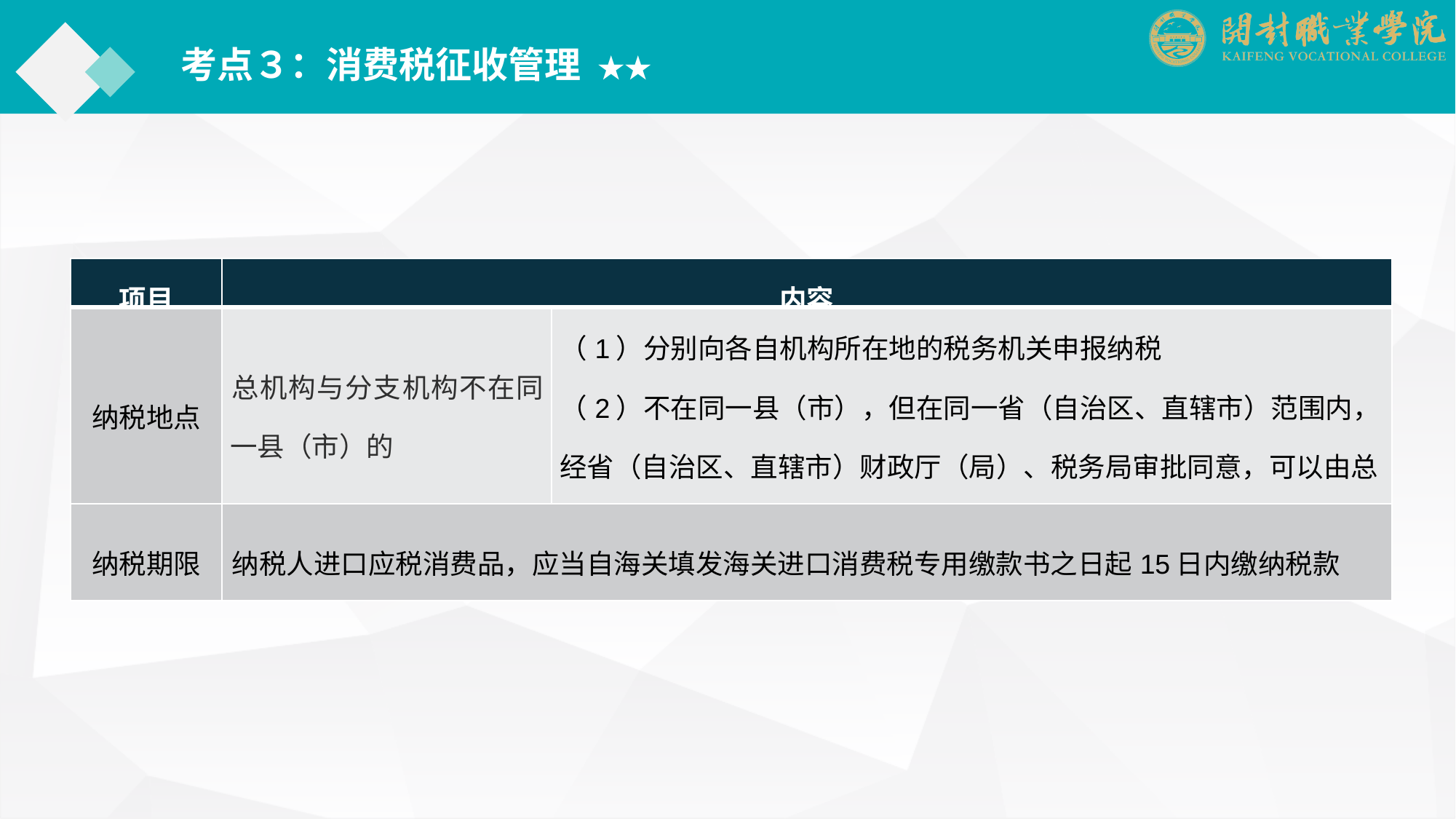

考点３：消费税征收管理  ★★
| 项目 | 内容 |  |
| --- | --- | --- |
| 纳税地点 | 总机构与分支机构不在同一县（市）的 | （1）分别向各自机构所在地的税务机关申报纳税 （2）不在同一县（市），但在同一省（自治区、直辖市）范围内，经省（自治区、直辖市）财政厅（局）、税务局审批同意，可以由总机构汇总向总机构所在地的税务机关申报缴纳消费税 |
| 纳税期限 | 纳税人进口应税消费品，应当自海关填发海关进口消费税专用缴款书之日起15日内缴纳税款 |  |